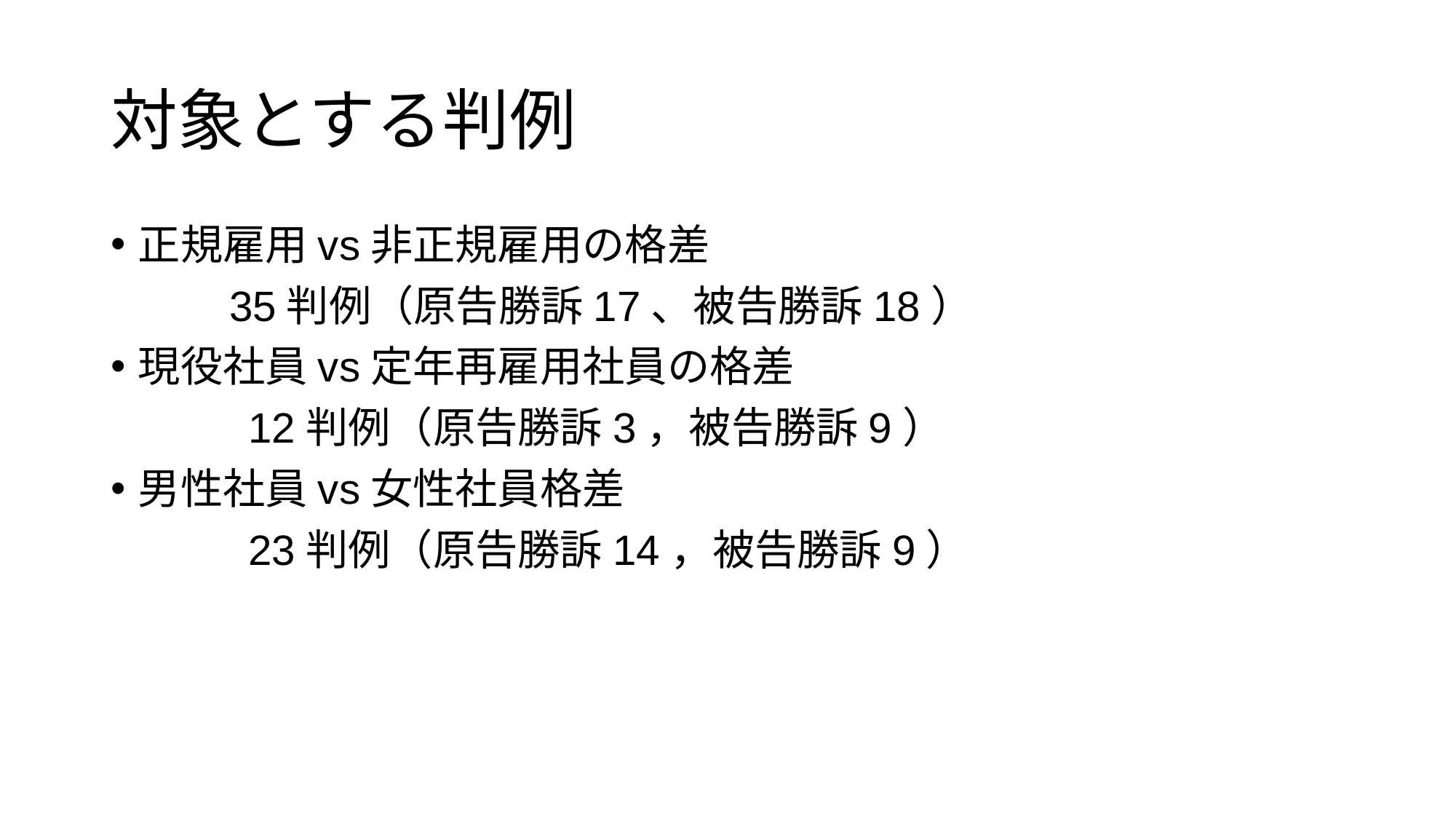

# 対象とする判例
正規雇用vs非正規雇用の格差
          35判例（原告勝訴17、被告勝訴18）
現役社員vs定年再雇用社員の格差
　　　12判例（原告勝訴3，被告勝訴9）
男性社員vs女性社員格差
　　　23判例（原告勝訴14，被告勝訴9）